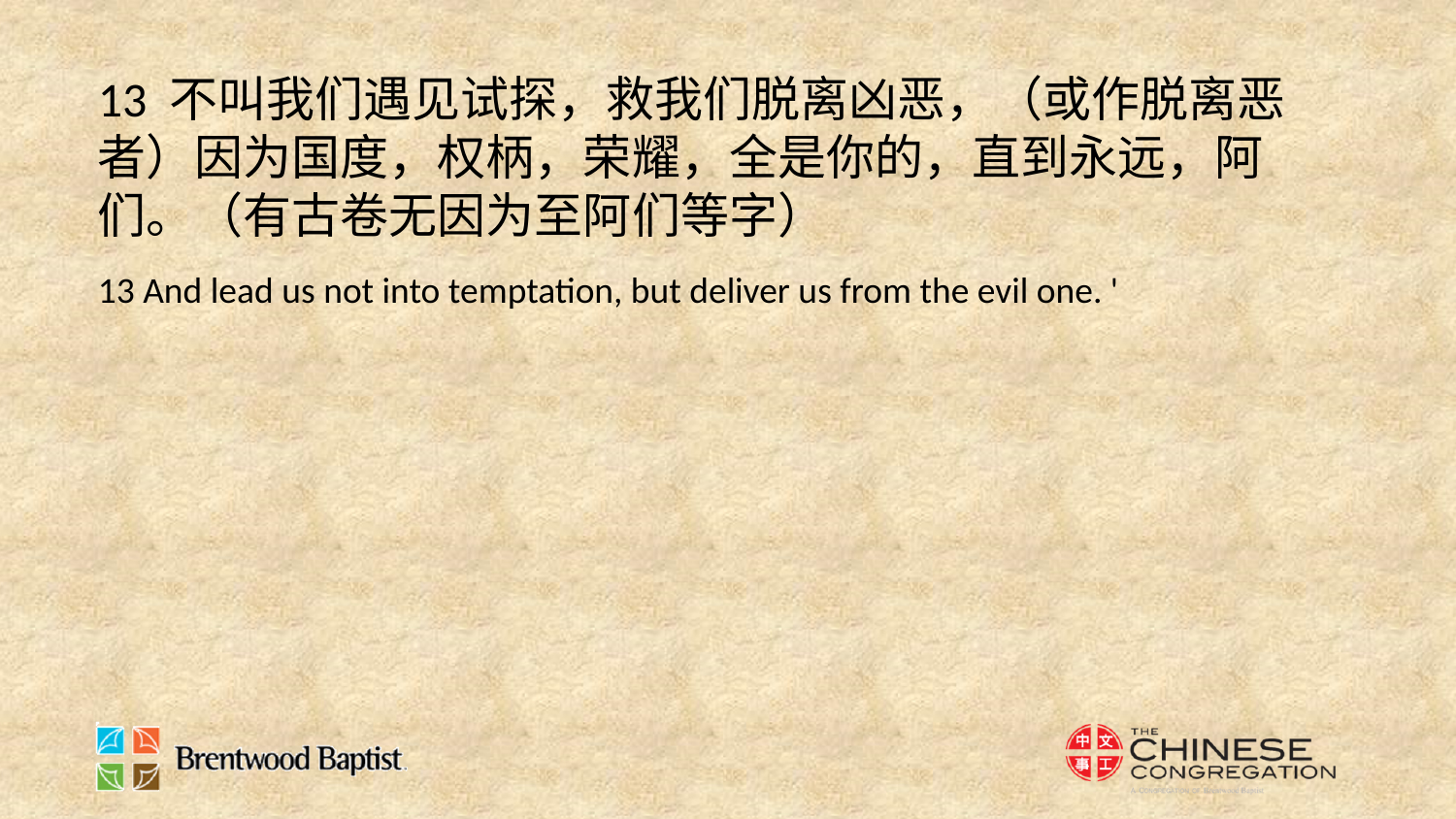

13 不叫我们遇见试探，救我们脱离凶恶，（或作脱离恶者）因为国度，权柄，荣耀，全是你的，直到永远，阿们。（有古卷无因为至阿们等字）

13 And lead us not into temptation, but deliver us from the evil one. '